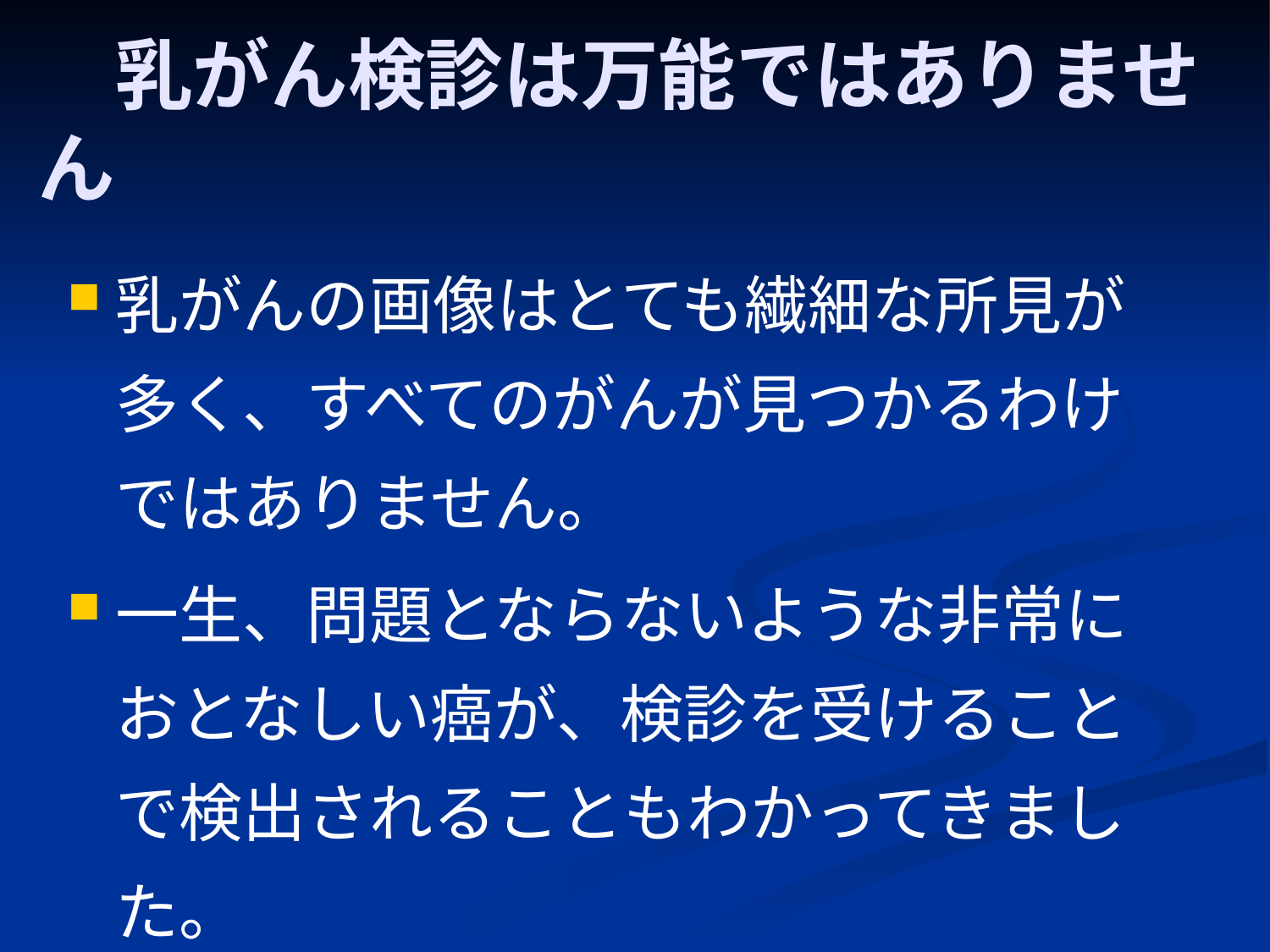

# 乳がん検診は万能ではありません
乳がんの画像はとても繊細な所見が多く、すべてのがんが見つかるわけではありません。
一生、問題とならないような非常におとなしい癌が、検診を受けることで検出されることもわかってきました。